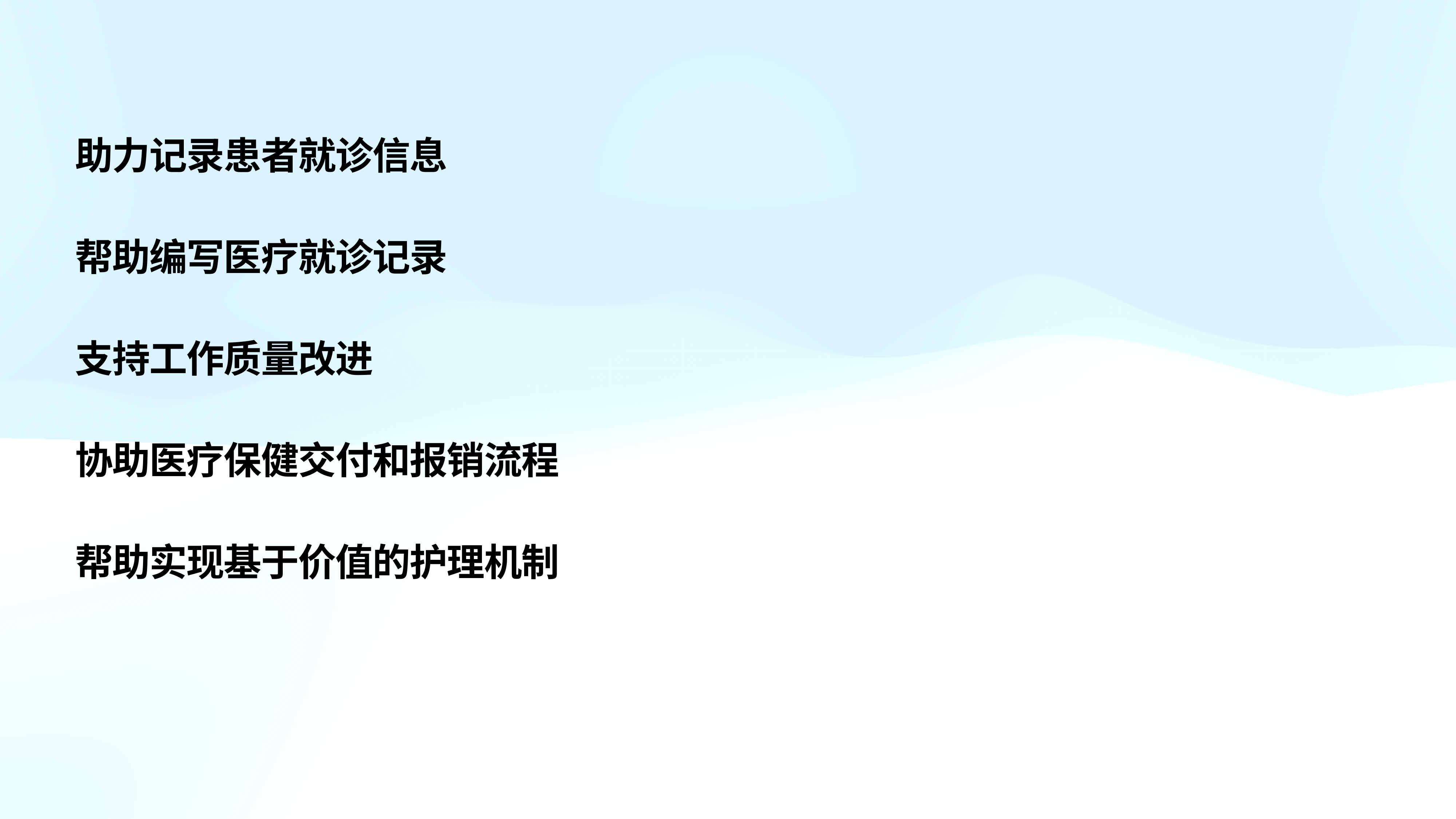

# 助力记录患者就诊信息
帮助编写医疗就诊记录
支持工作质量改进
协助医疗保健交付和报销流程
帮助实现基于价值的护理机制